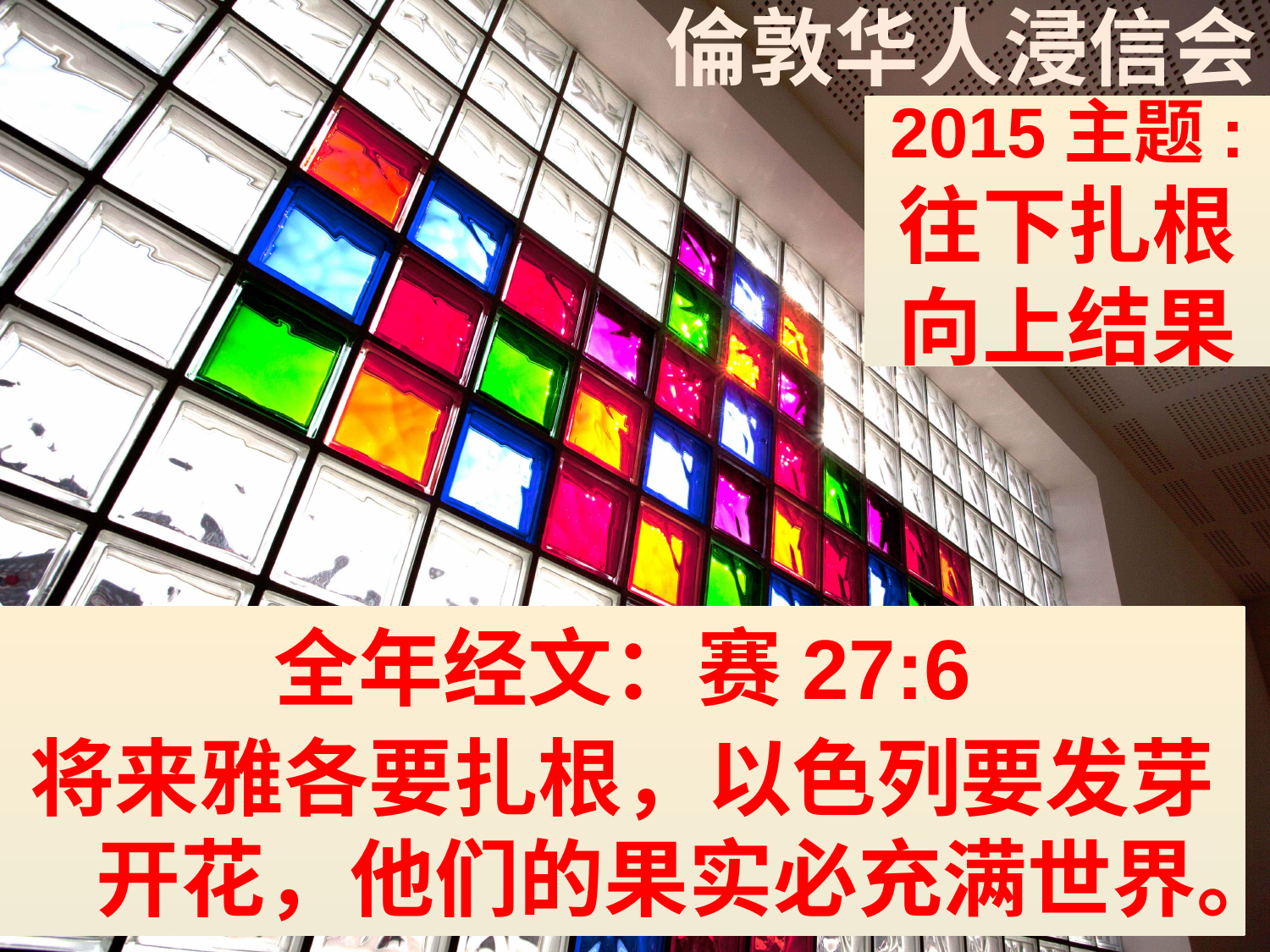

倫敦华人浸信会
2015主题:
往下扎根
向上结果
全年经文：赛27:6
将来雅各要扎根，以色列要发芽开花，他们的果实必充满世界。